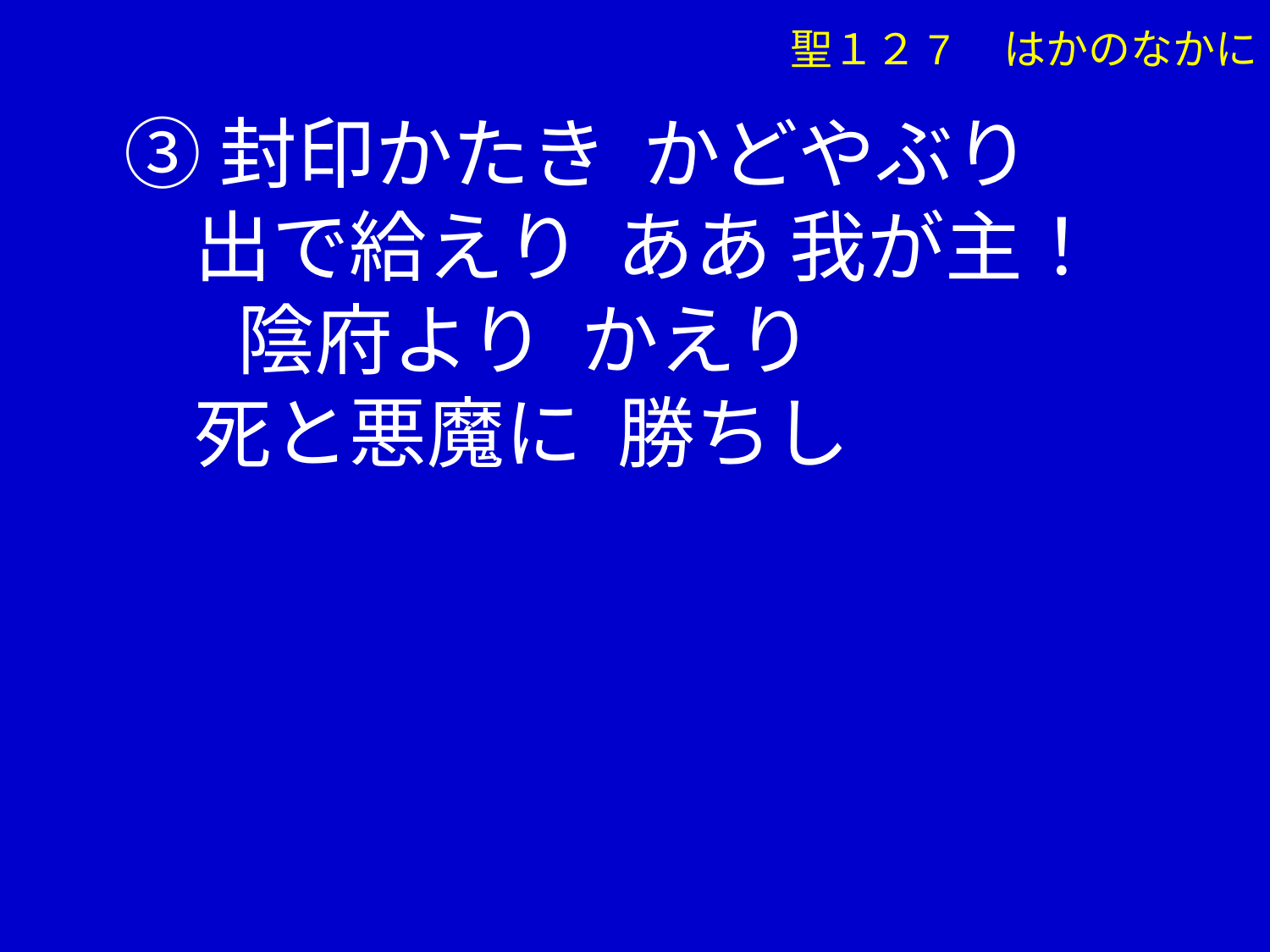

③封印かたき  かどやぶり
   出で給えり  ああ 我が主！
 　陰府より  かえり
   死と悪魔に  勝ちし

聖１２7　はかのなかに